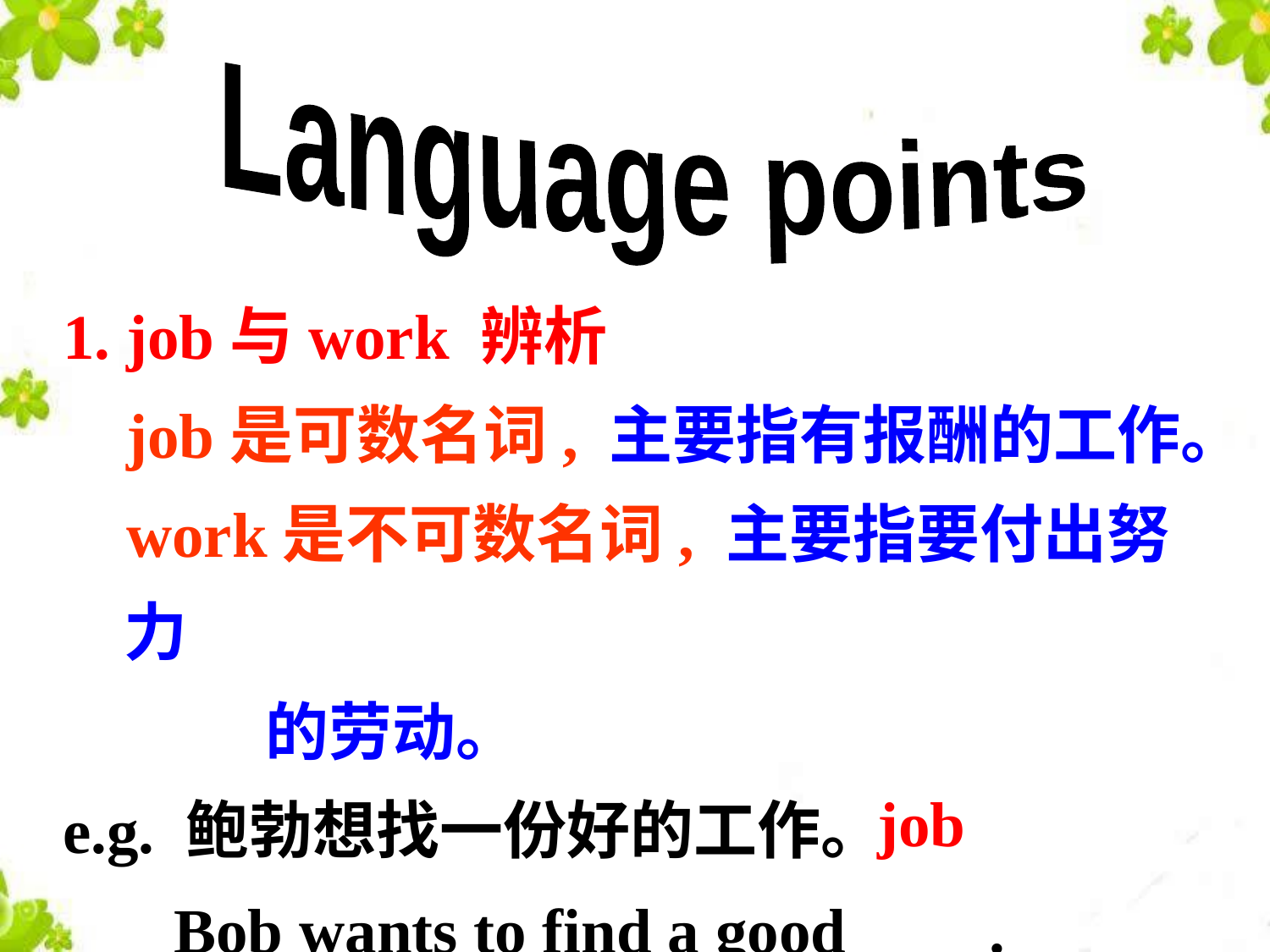

Language points
1. job与work 辨析
    job是可数名词, 主要指有报酬的工作。
    work是不可数名词, 主要指要付出努力
             的劳动。
e.g. 鲍勃想找一份好的工作。
       Bob wants to find a good ____.
job